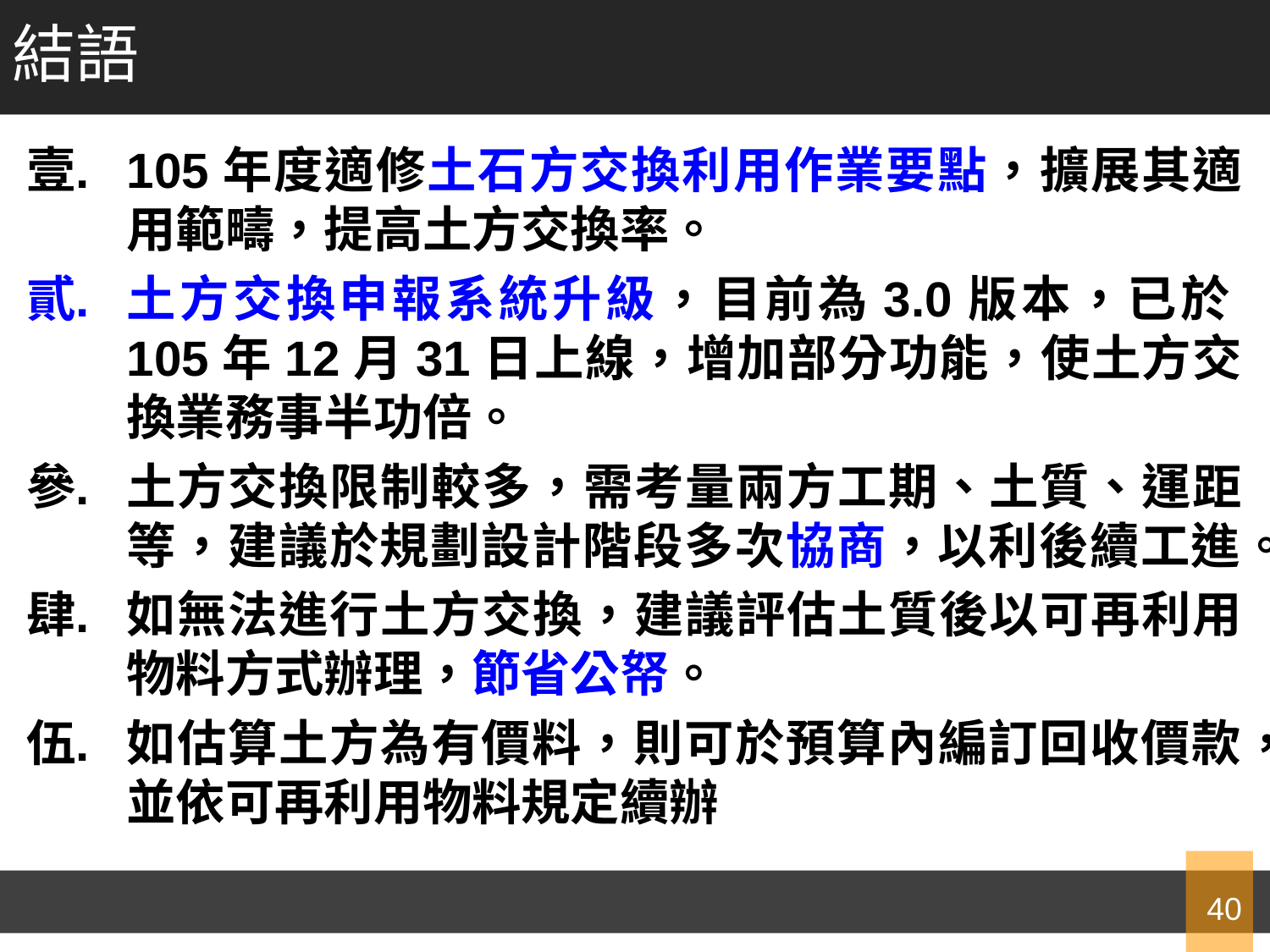

結語
105年度適修土石方交換利用作業要點，擴展其適用範疇，提高土方交換率。
土方交換申報系統升級，目前為3.0版本，已於105年12月31日上線，增加部分功能，使土方交換業務事半功倍。
土方交換限制較多，需考量兩方工期、土質、運距等，建議於規劃設計階段多次協商，以利後續工進。
如無法進行土方交換，建議評估土質後以可再利用物料方式辦理，節省公帑。
如估算土方為有價料，則可於預算內編訂回收價款，並依可再利用物料規定續辦

40